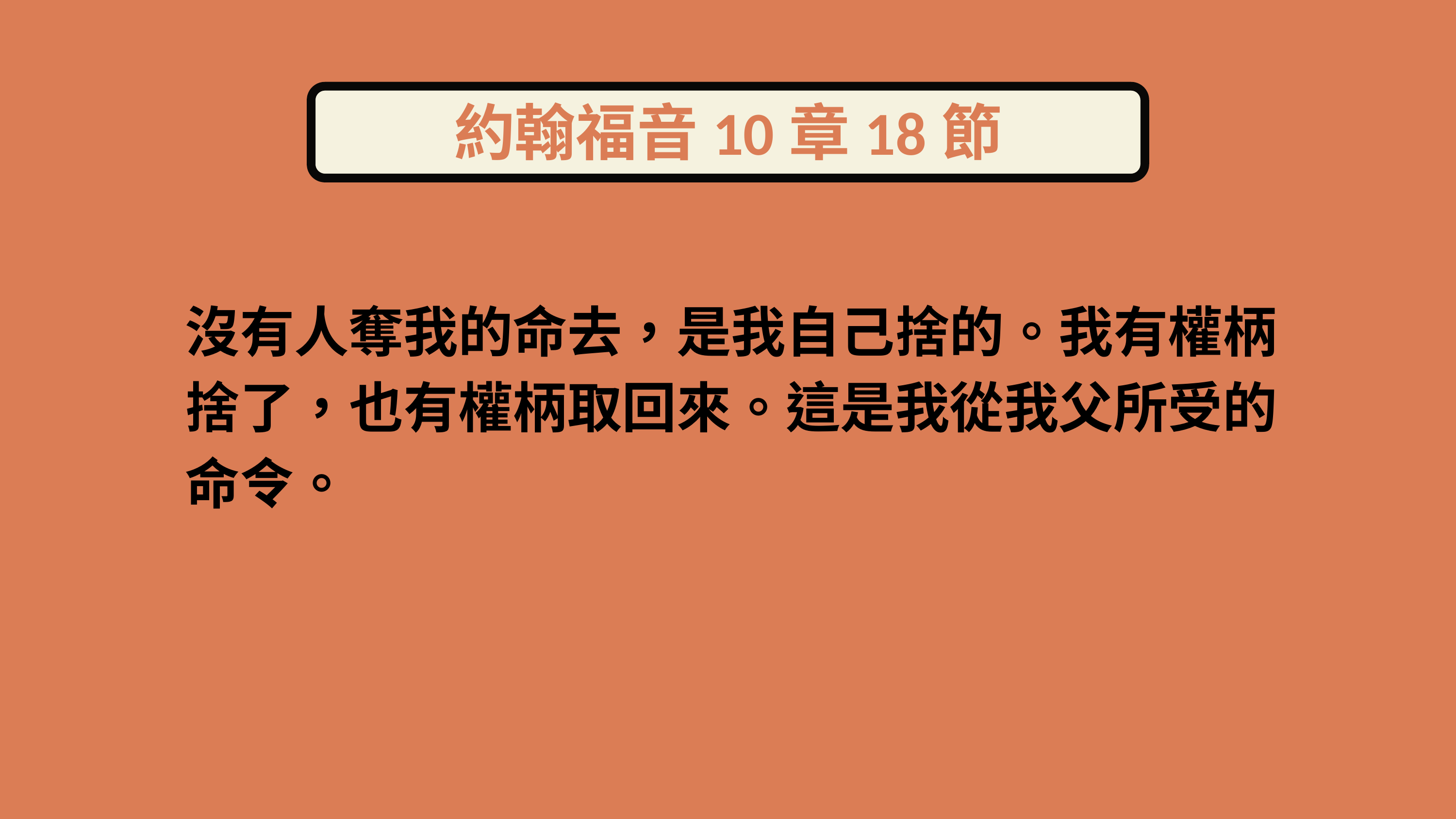

約翰福音10章18節
沒有人奪我的命去，是我自己捨的。我有權柄捨了，也有權柄取回來。這是我從我父所受的命令。